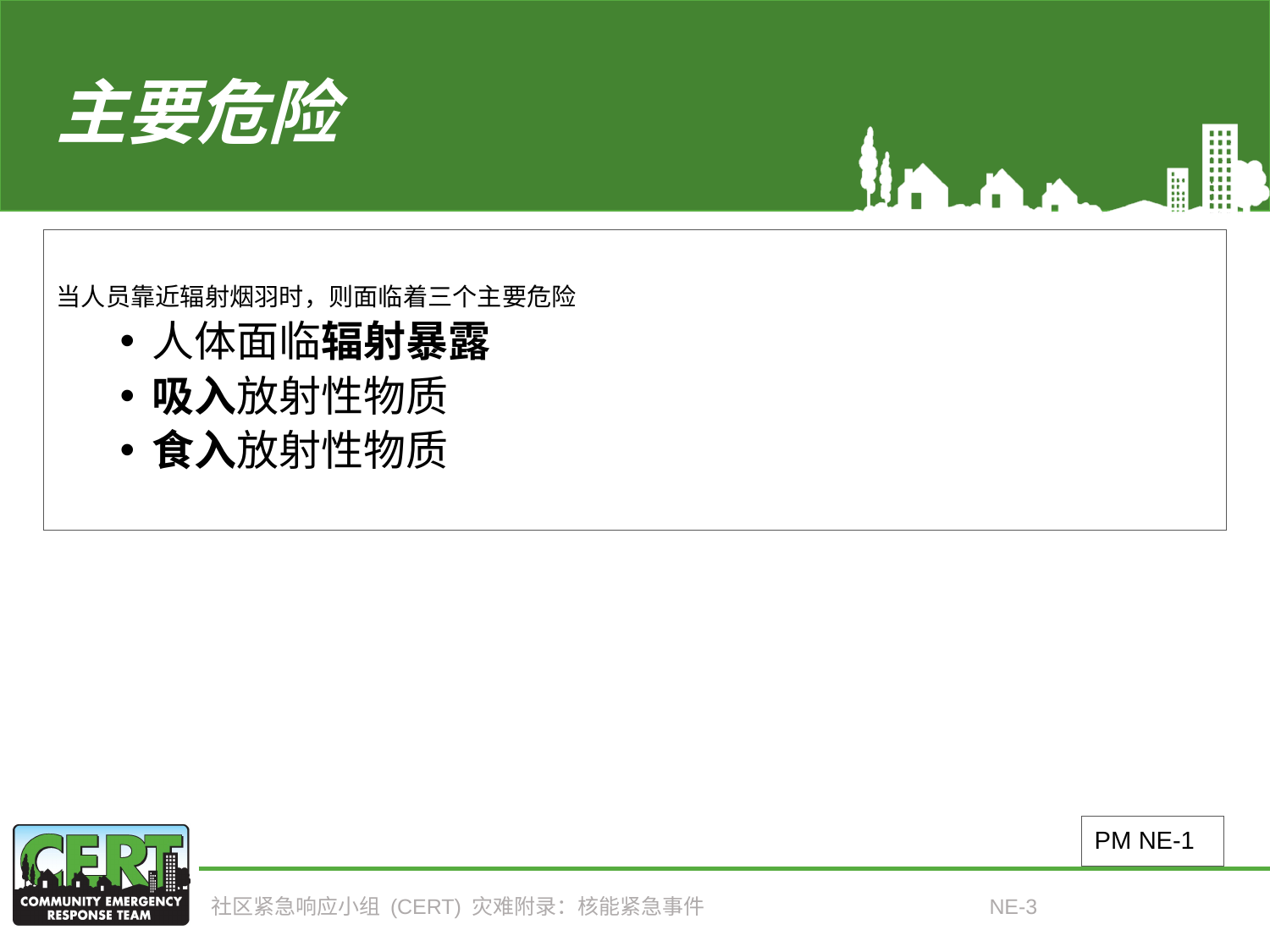

# 主要危险
当人员靠近辐射烟羽时，则面临着三个主要危险
人体面临辐射暴露
吸入放射性物质
食入放射性物质
PM NE-1
社区紧急响应小组 (CERT) 灾难附录：核能紧急事件
NE-3